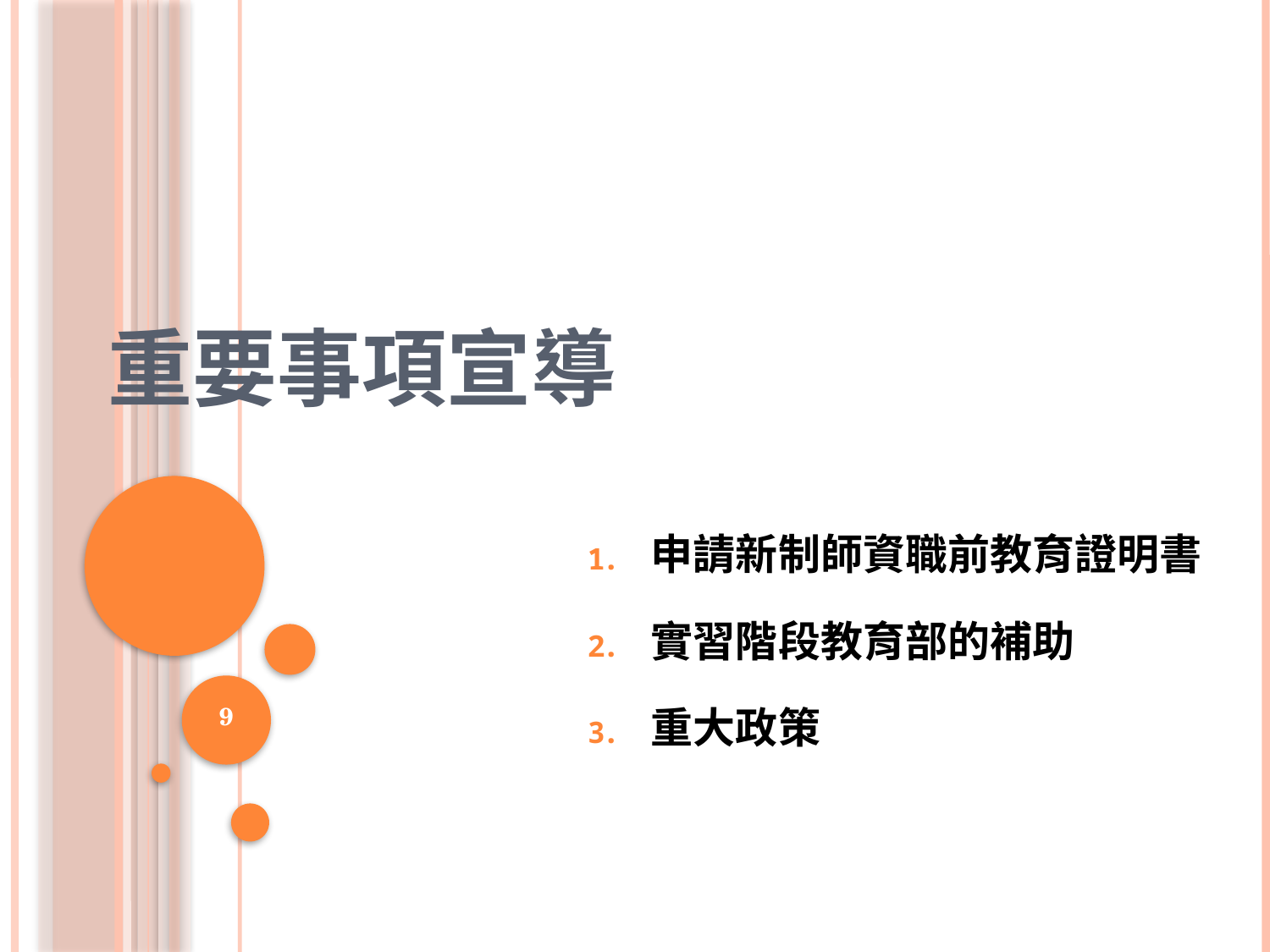

# 重要事項宣導
申請新制師資職前教育證明書
實習階段教育部的補助
重大政策
9